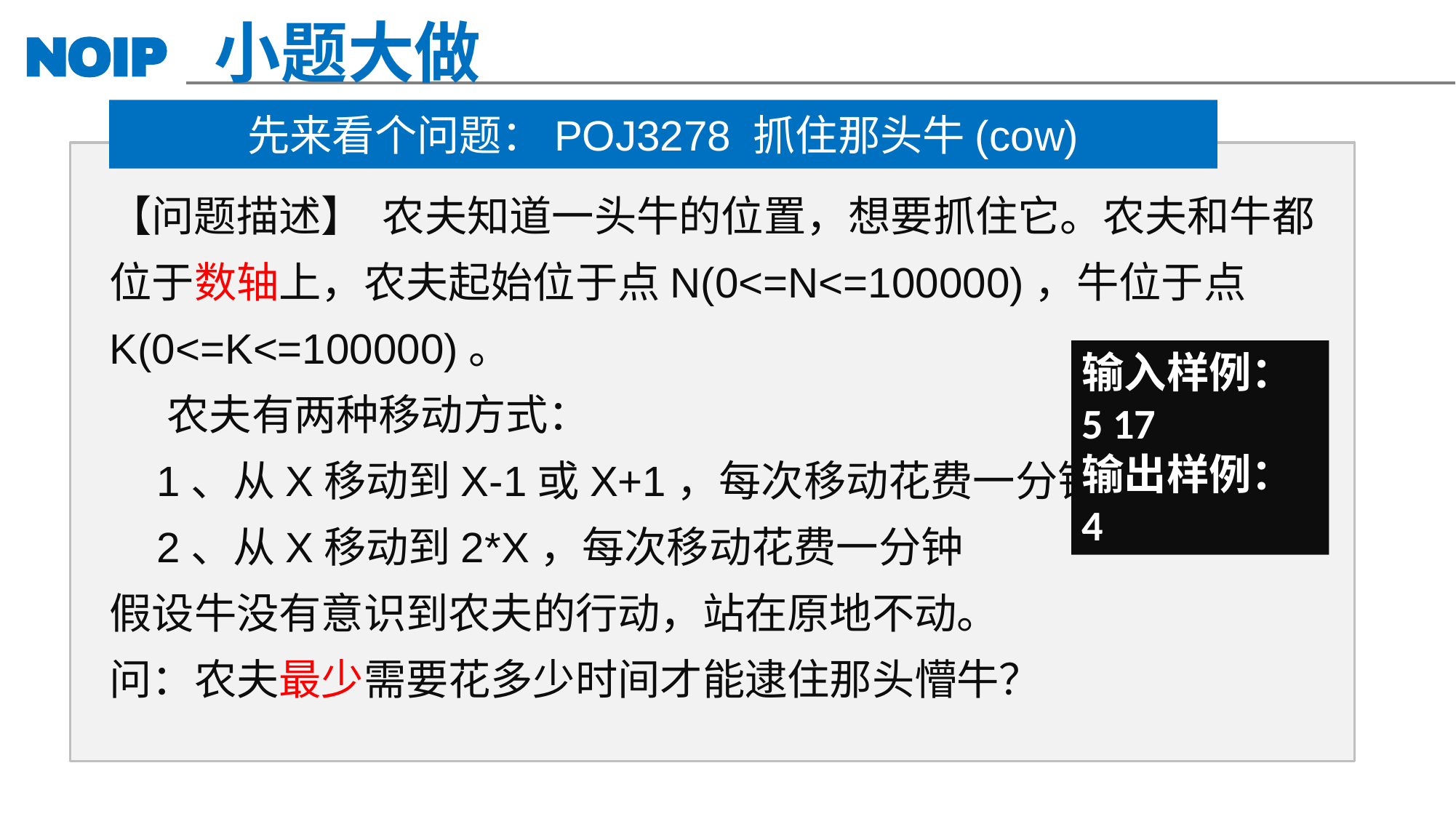

小题大做
先来看个问题：POJ3278 抓住那头牛(cow)

【问题描述】  农夫知道一头牛的位置，想要抓住它。农夫和牛都位于数轴上，农夫起始位于点N(0<=N<=100000)，牛位于点K(0<=K<=100000)。
     农夫有两种移动方式：
    1、从X移动到X-1或X+1，每次移动花费一分钟
    2、从X移动到2*X，每次移动花费一分钟
假设牛没有意识到农夫的行动，站在原地不动。
问：农夫最少需要花多少时间才能逮住那头懵牛？

输入样例：
5 17
输出样例：
4